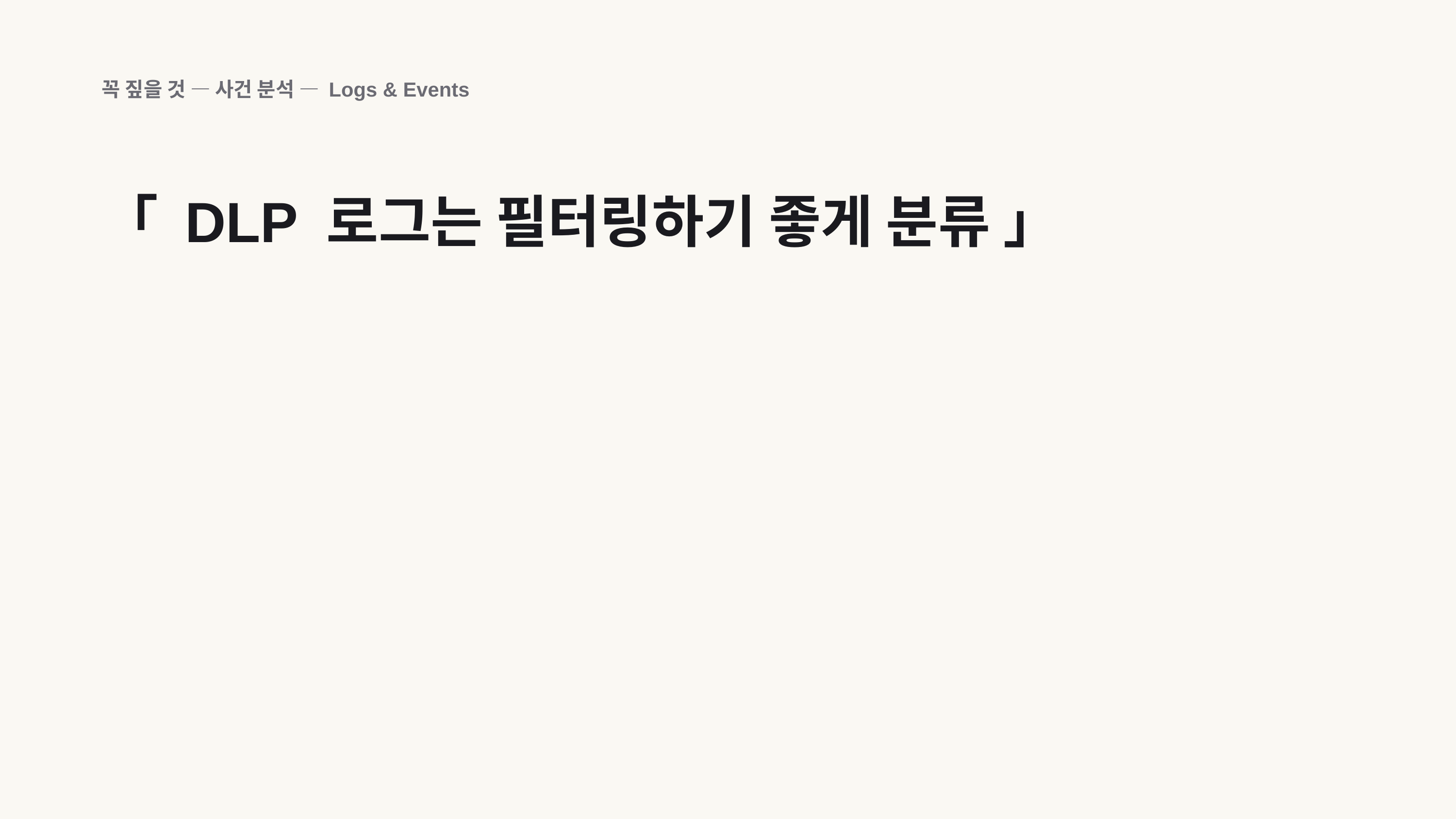

꼭 짚을 것 — 사건 분석 — Logs & Events
「 DLP 로그는 필터링하기 좋게 분류 」